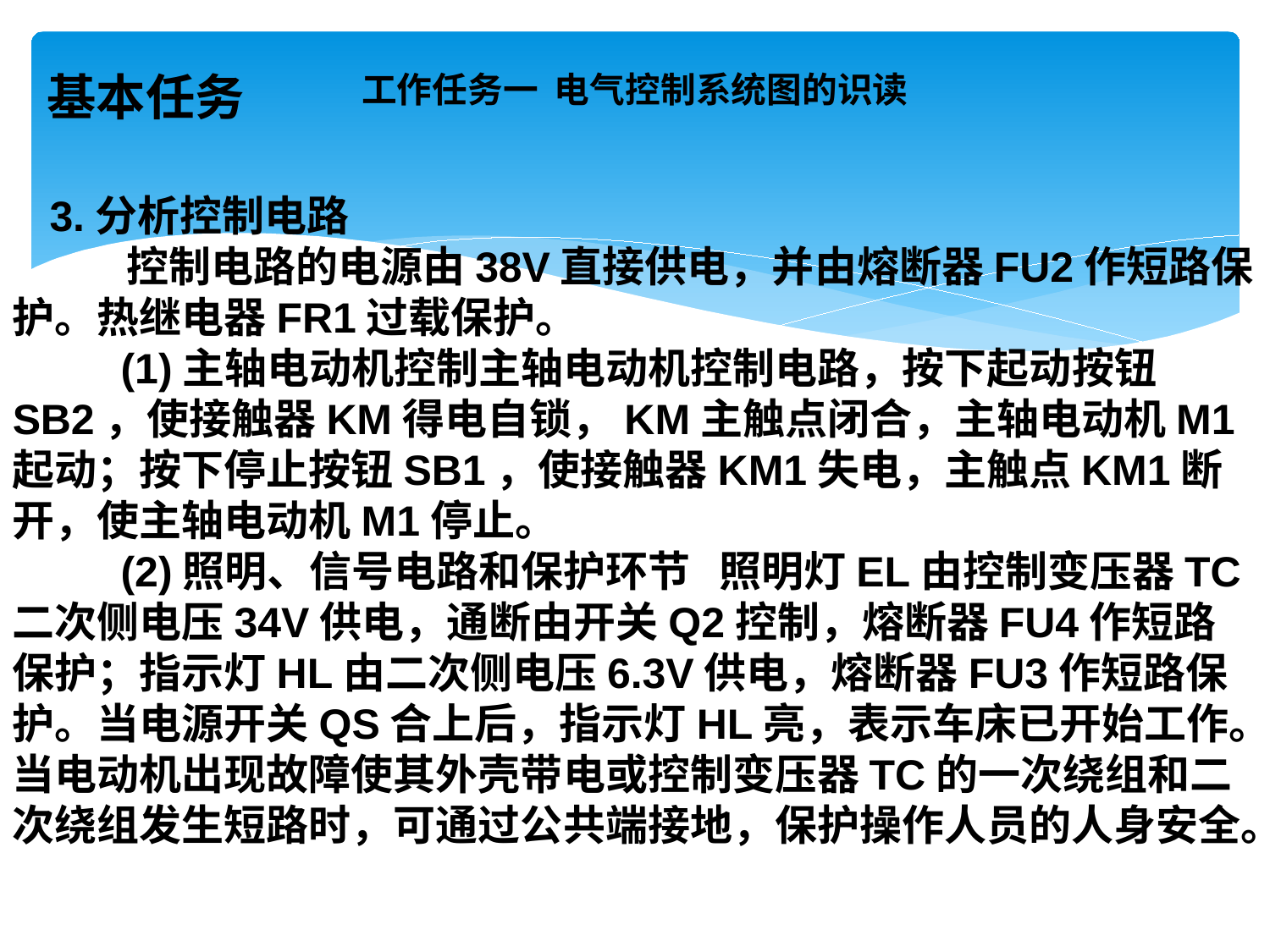

# 工作任务一  电气控制系统图的识读
基本任务
3.分析控制电路
       控制电路的电源由38V直接供电，并由熔断器FU2作短路保护。热继电器FR1过载保护。
      (1)主轴电动机控制主轴电动机控制电路，按下起动按钮SB2，使接触器KM得电自锁，KM主触点闭合，主轴电动机M1起动；按下停止按钮SB1，使接触器KM1失电，主触点KM1断开，使主轴电动机M1停止。
      (2)照明、信号电路和保护环节   照明灯EL由控制变压器TC二次侧电压34V供电，通断由开关Q2控制，熔断器FU4作短路保护；指示灯HL由二次侧电压6.3V供电，熔断器FU3作短路保护。当电源开关QS合上后，指示灯HL亮，表示车床已开始工作。当电动机出现故障使其外壳带电或控制变压器TC的一次绕组和二次绕组发生短路时，可通过公共端接地，保护操作人员的人身安全。